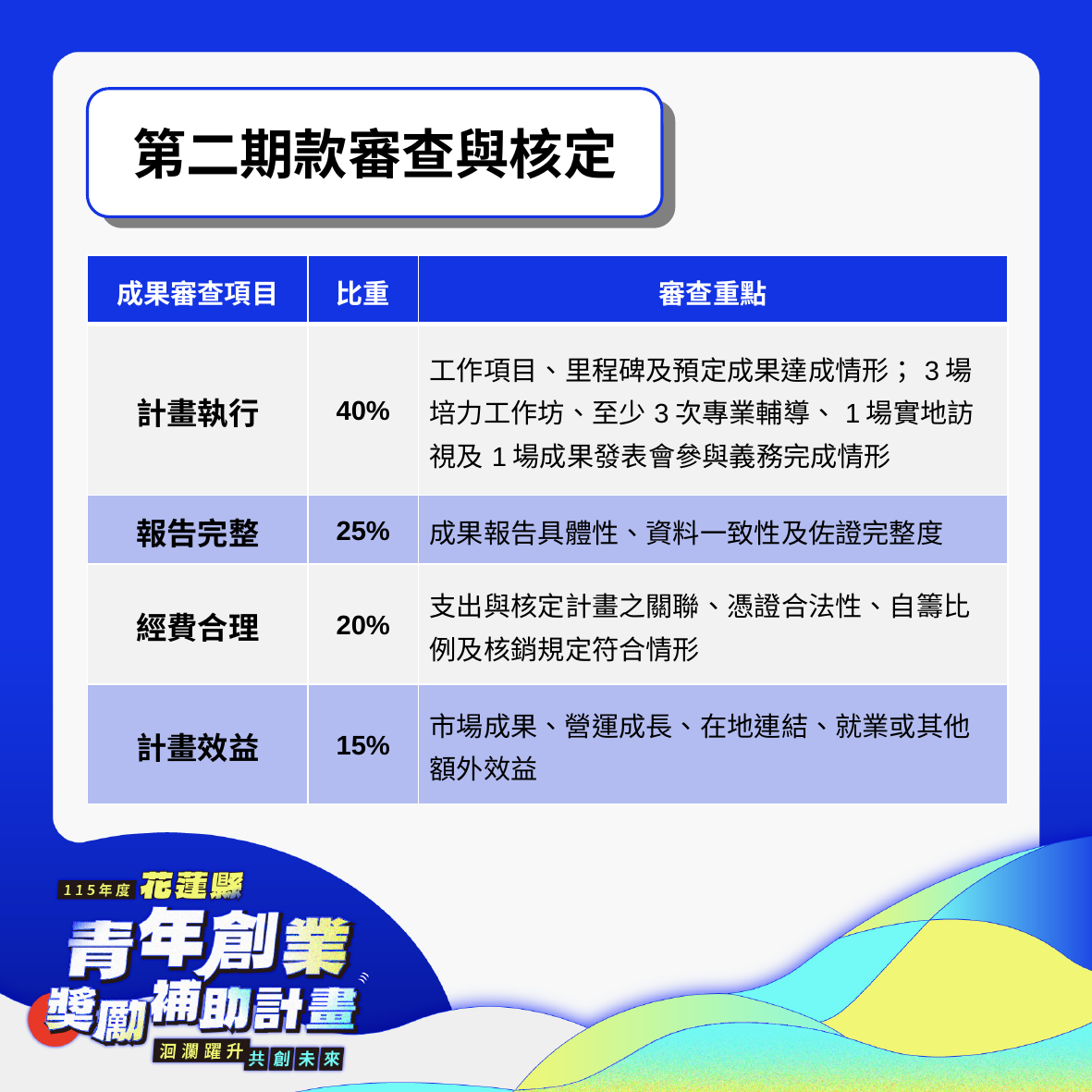

第二期款審查與核定

| 成果審查項目 | 比重 | 審查重點 |
| --- | --- | --- |
| 計畫執行 | 40% | 工作項目、里程碑及預定成果達成情形；3場培力工作坊、至少3次專業輔導、1場實地訪視及1場成果發表會參與義務完成情形 |
| 報告完整 | 25% | 成果報告具體性、資料一致性及佐證完整度 |
| 經費合理 | 20% | 支出與核定計畫之關聯、憑證合法性、自籌比例及核銷規定符合情形 |
| 計畫效益 | 15% | 市場成果、營運成長、在地連結、就業或其他額外效益 |